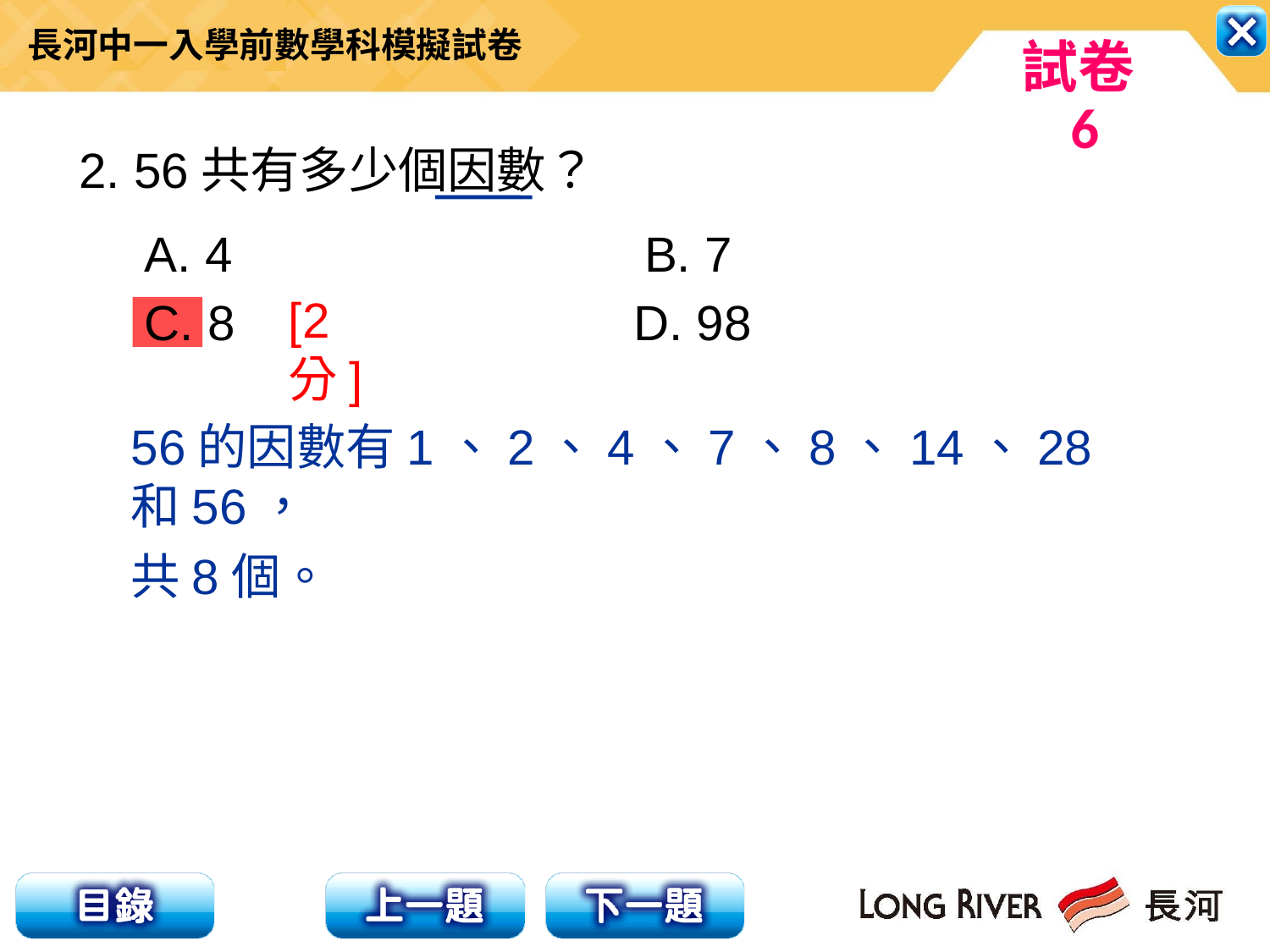

2. 56共有多少個因數？

 A. 4                              B. 7
 C. 8                             D. 98
[2分]

56的因數有1、2、4、7、8、14、28和56，
共8個。